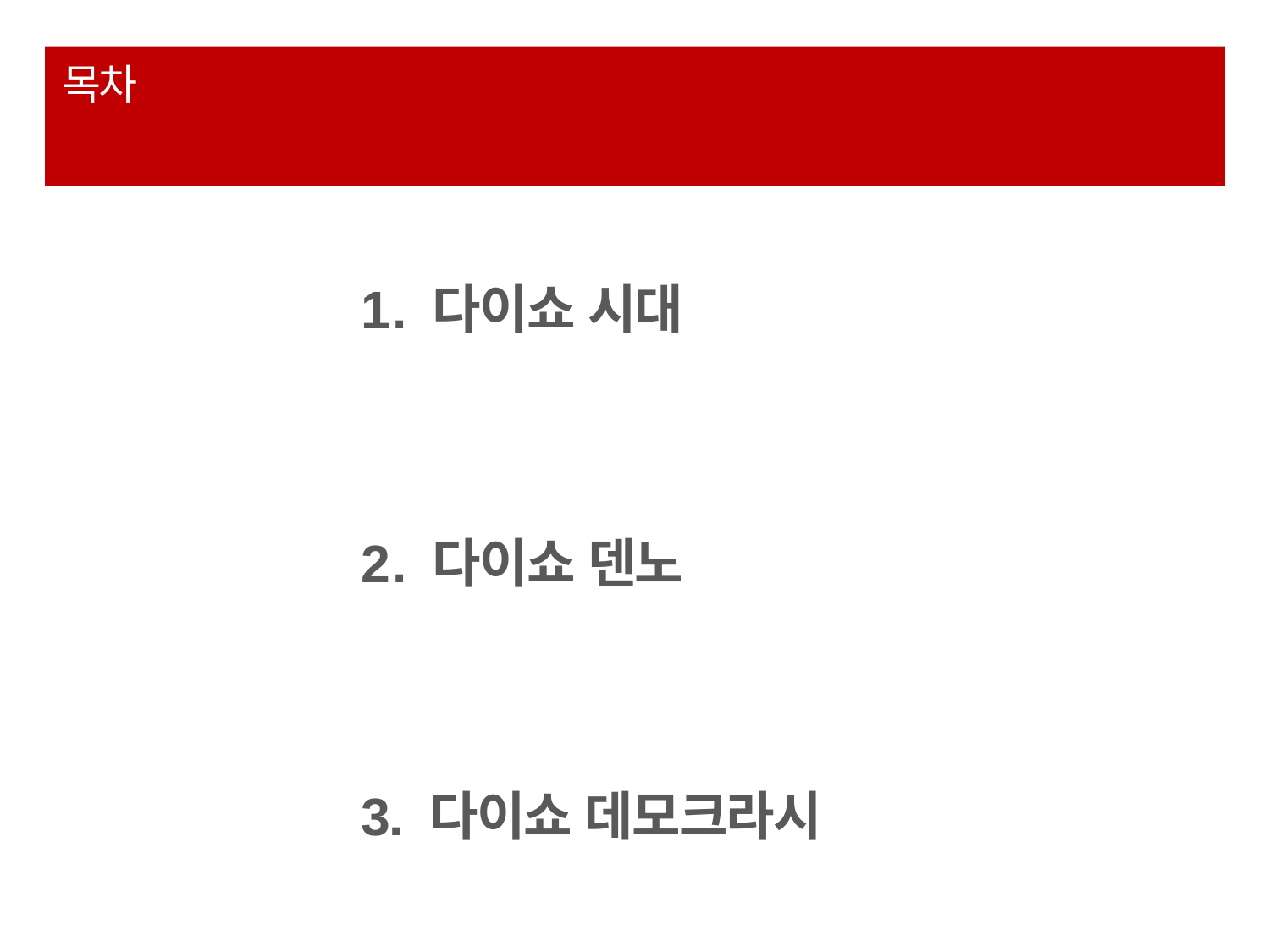

# 목차
다이쇼 시대

다이쇼 덴노

3. 다이쇼 데모크라시